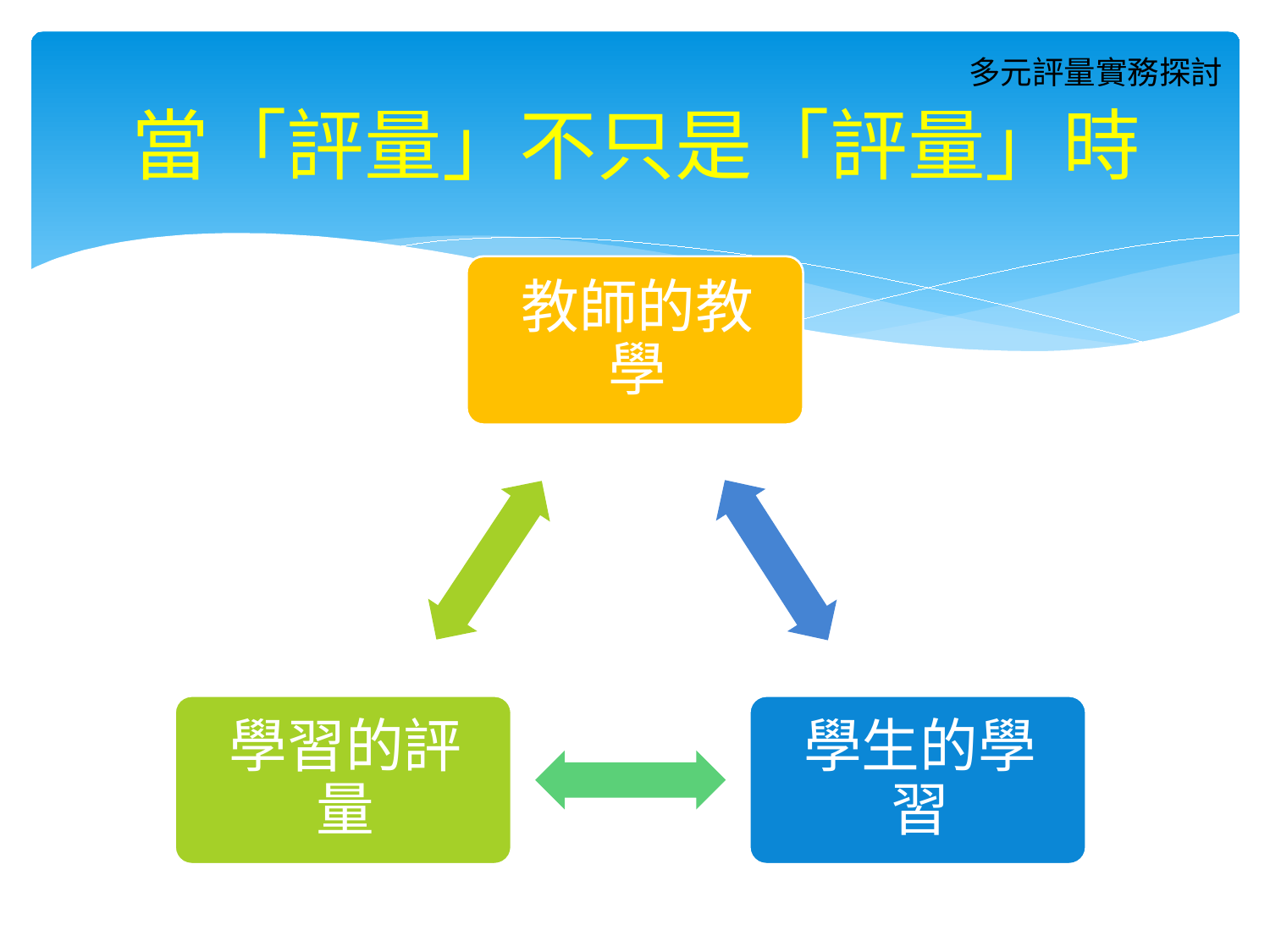

多元評量實務探討
# 當「評量」不只是「評量」時
教師的教學

學生的學習

學習的評量